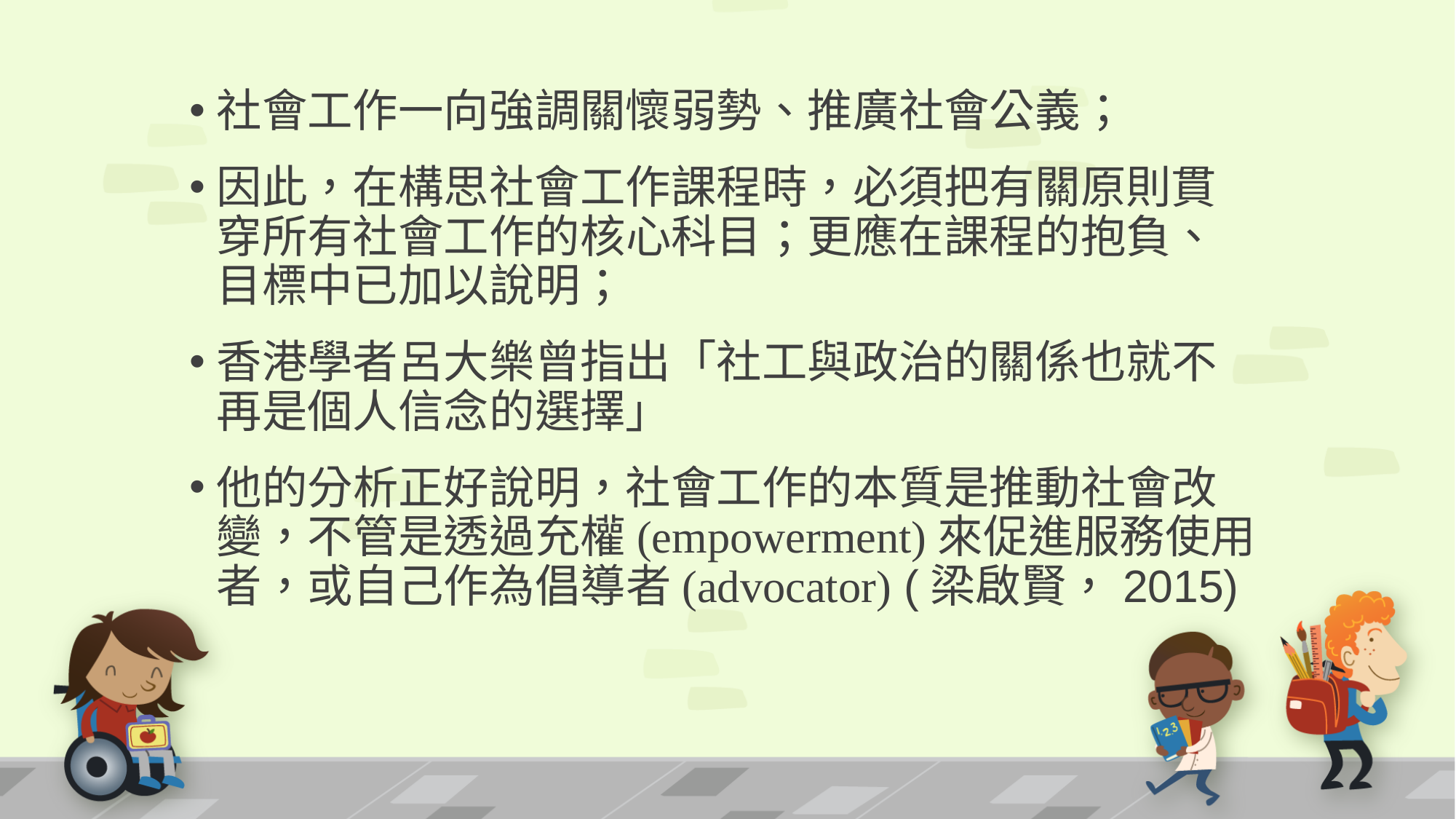

#
社會工作一向強調關懷弱勢、推廣社會公義；
因此，在構思社會工作課程時，必須把有關原則貫穿所有社會工作的核心科目；更應在課程的抱負、目標中已加以說明；
香港學者呂大樂曾指出「社工與政治的關係也就不再是個人信念的選擇」
他的分析正好說明，社會工作的本質是推動社會改變，不管是透過充權(empowerment)來促進服務使用者，或自己作為倡導者(advocator) (梁啟賢，2015)